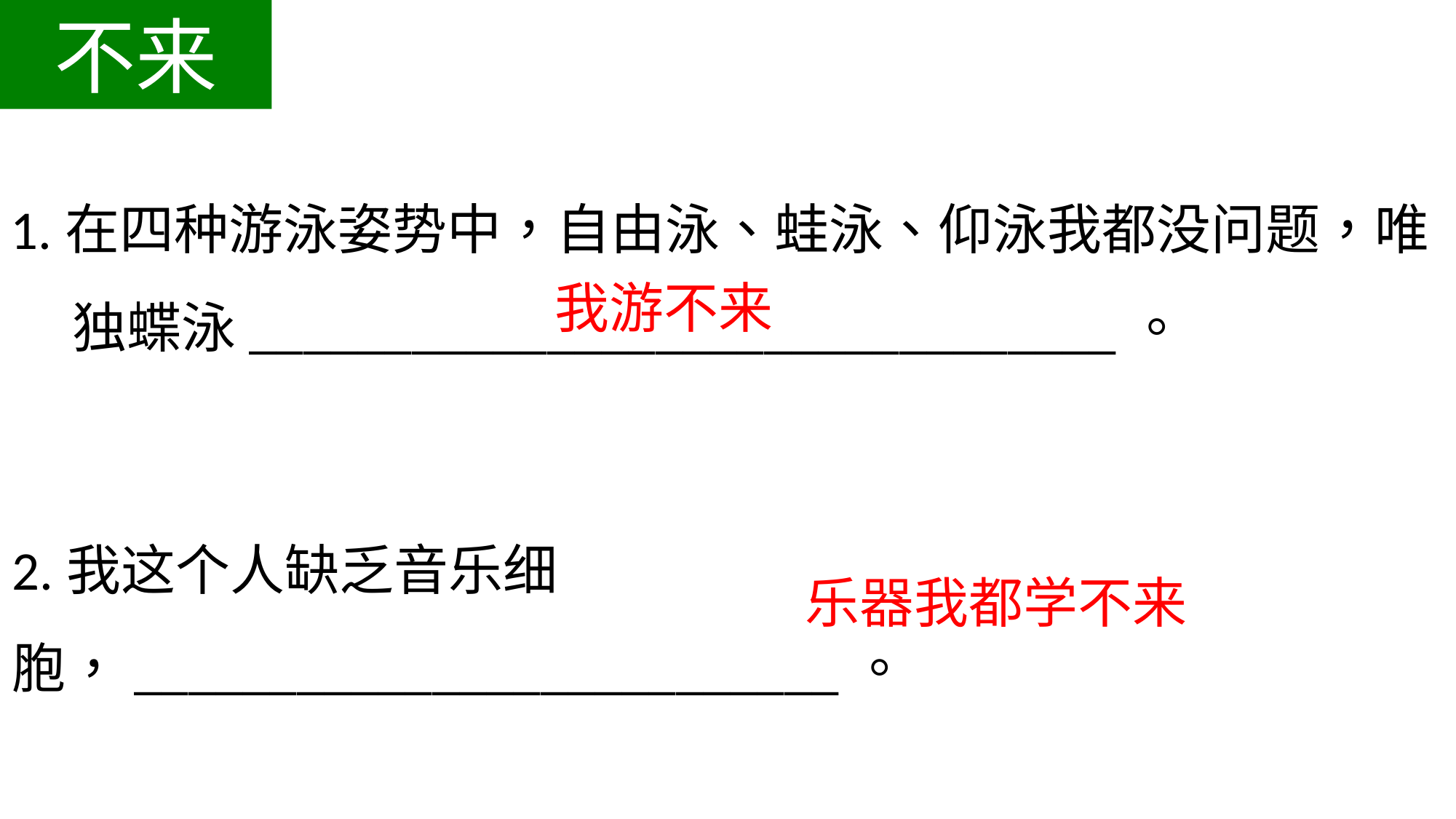

不来
1.在四种游泳姿势中，自由泳、蛙泳、仰泳我都没问题，唯
    独蝶泳________________________________。
我游不来
2.我这个人缺乏音乐细胞，__________________________。
乐器我都学不来